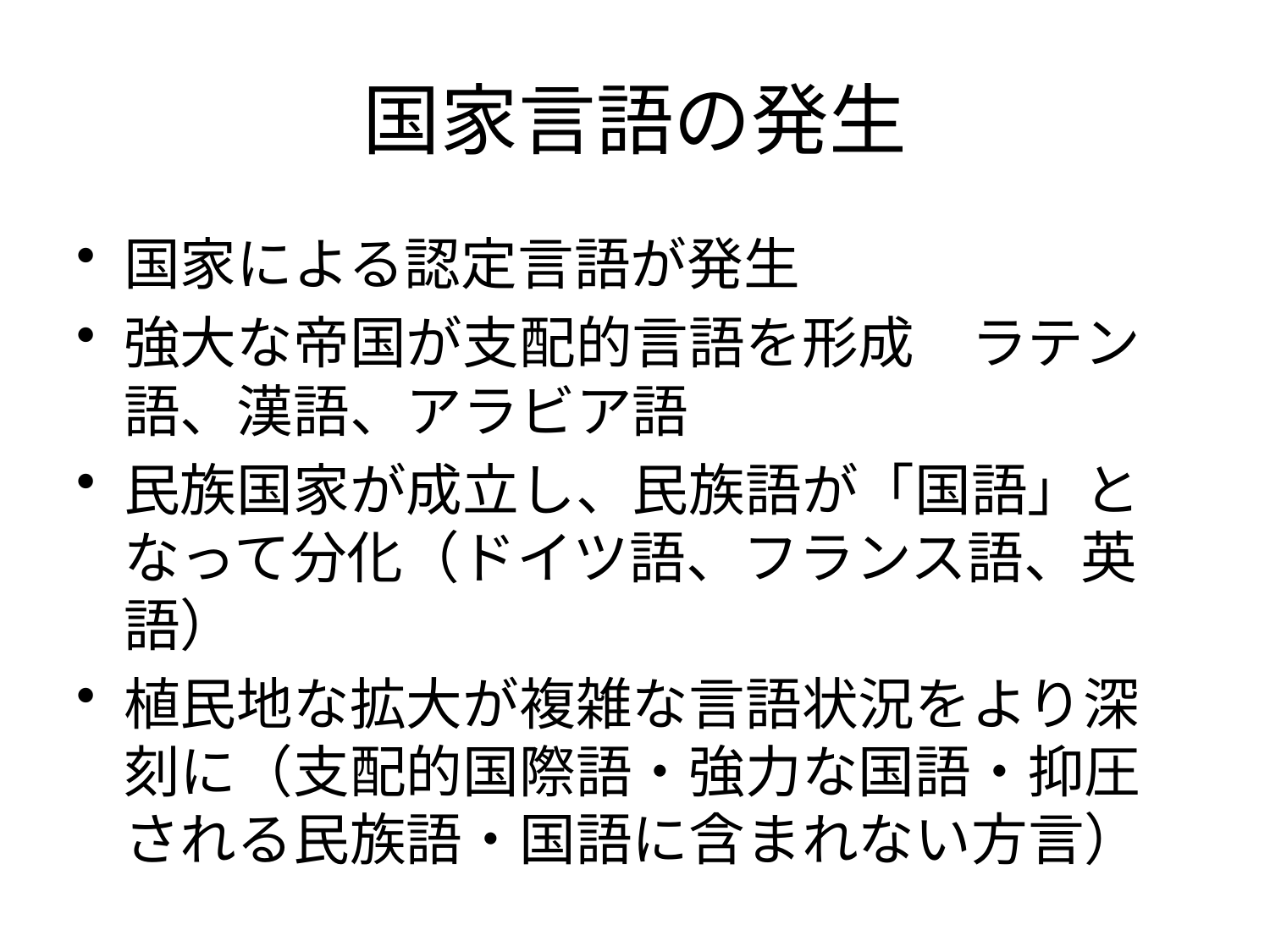

# 国家言語の発生
国家による認定言語が発生
強大な帝国が支配的言語を形成　ラテン語、漢語、アラビア語
民族国家が成立し、民族語が「国語」となって分化（ドイツ語、フランス語、英語）
植民地な拡大が複雑な言語状況をより深刻に（支配的国際語・強力な国語・抑圧される民族語・国語に含まれない方言）